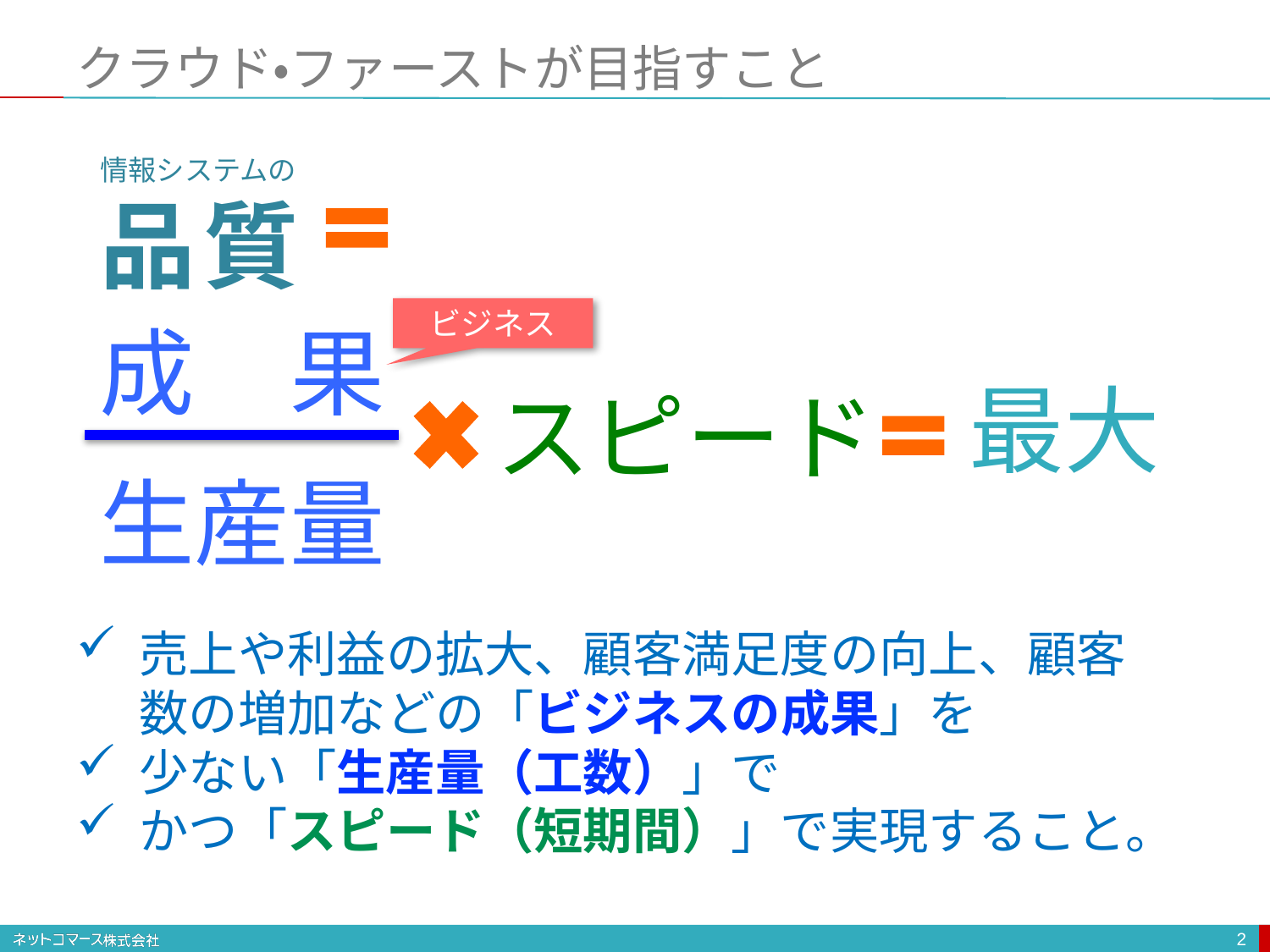

# クラウド・ファーストが目指すこと
情報システムの
品 質

ビジネス
成　果
最大
スピード

生産量
売上や利益の拡大、顧客満足度の向上、顧客数の増加などの「ビジネスの成果」を
少ない「生産量（工数）」で
かつ「スピード（短期間）」で実現すること。
2